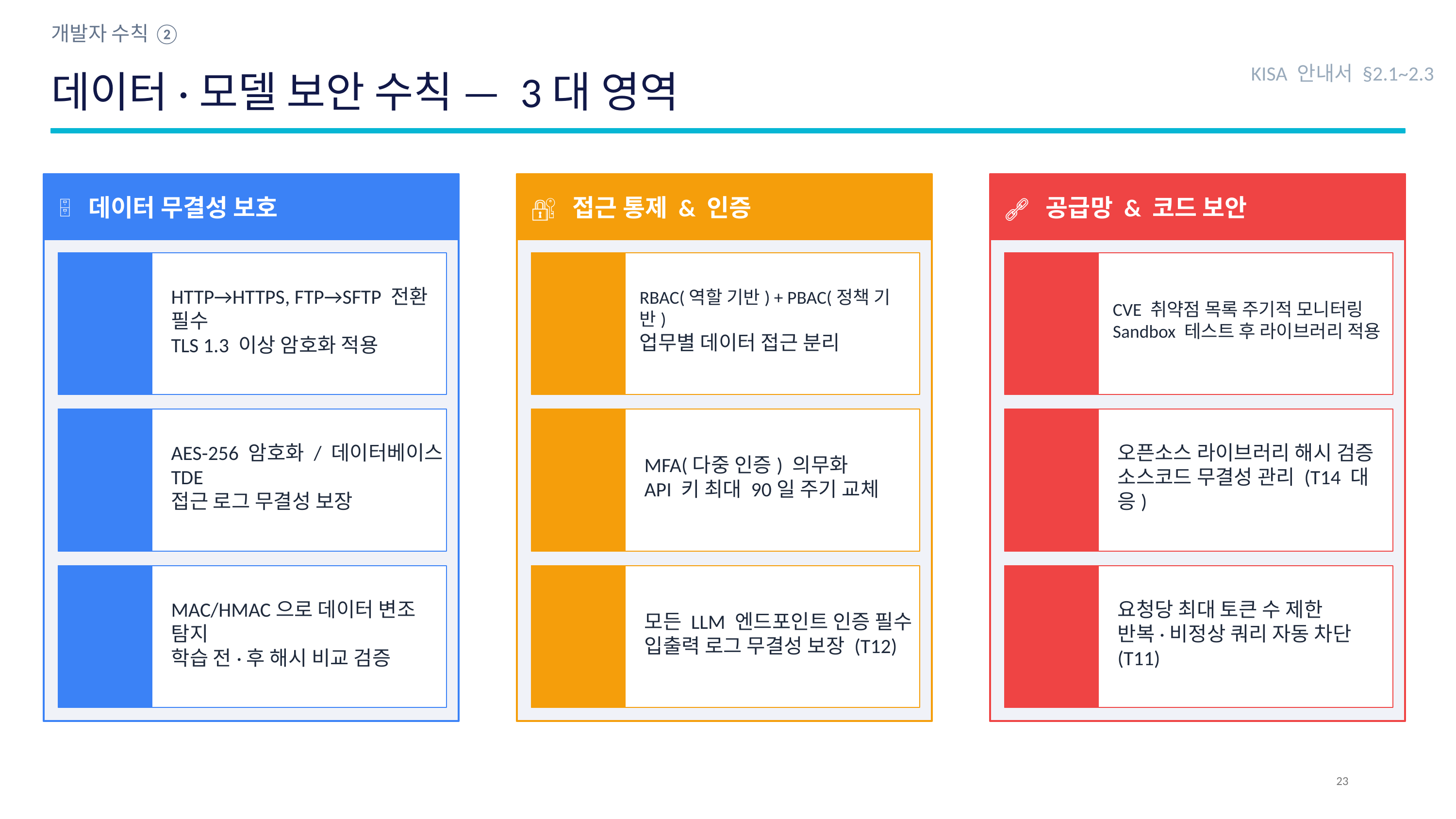

개발자 수칙 ②
데이터·모델 보안 수칙 — 3대 영역
KISA 안내서 §2.1~2.3

🗄  데이터 무결성 보호
🔐  접근 통제 & 인증
🔗  공급망 & 코드 보안

전송 보안

최소 권한

오픈소스 검증
HTTP→HTTPS, FTP→SFTP 전환 필수
TLS 1.3 이상 암호화 적용
RBAC(역할 기반) + PBAC(정책 기반)
업무별 데이터 접근 분리
CVE 취약점 목록 주기적 모니터링
Sandbox 테스트 후 라이브러리 적용

저장 보안

강화 인증

무결성 서명
AES-256 암호화 / 데이터베이스 TDE
접근 로그 무결성 보장
MFA(다중 인증) 의무화
API 키 최대 90일 주기 교체
오픈소스 라이브러리 해시 검증
소스코드 무결성 관리 (T14 대응)

무결성 검증

API 보안

Rate Limit
MAC/HMAC으로 데이터 변조 탐지
학습 전·후 해시 비교 검증
모든 LLM 엔드포인트 인증 필수
입출력 로그 무결성 보장 (T12)
요청당 최대 토큰 수 제한
반복·비정상 쿼리 자동 차단 (T11)
23